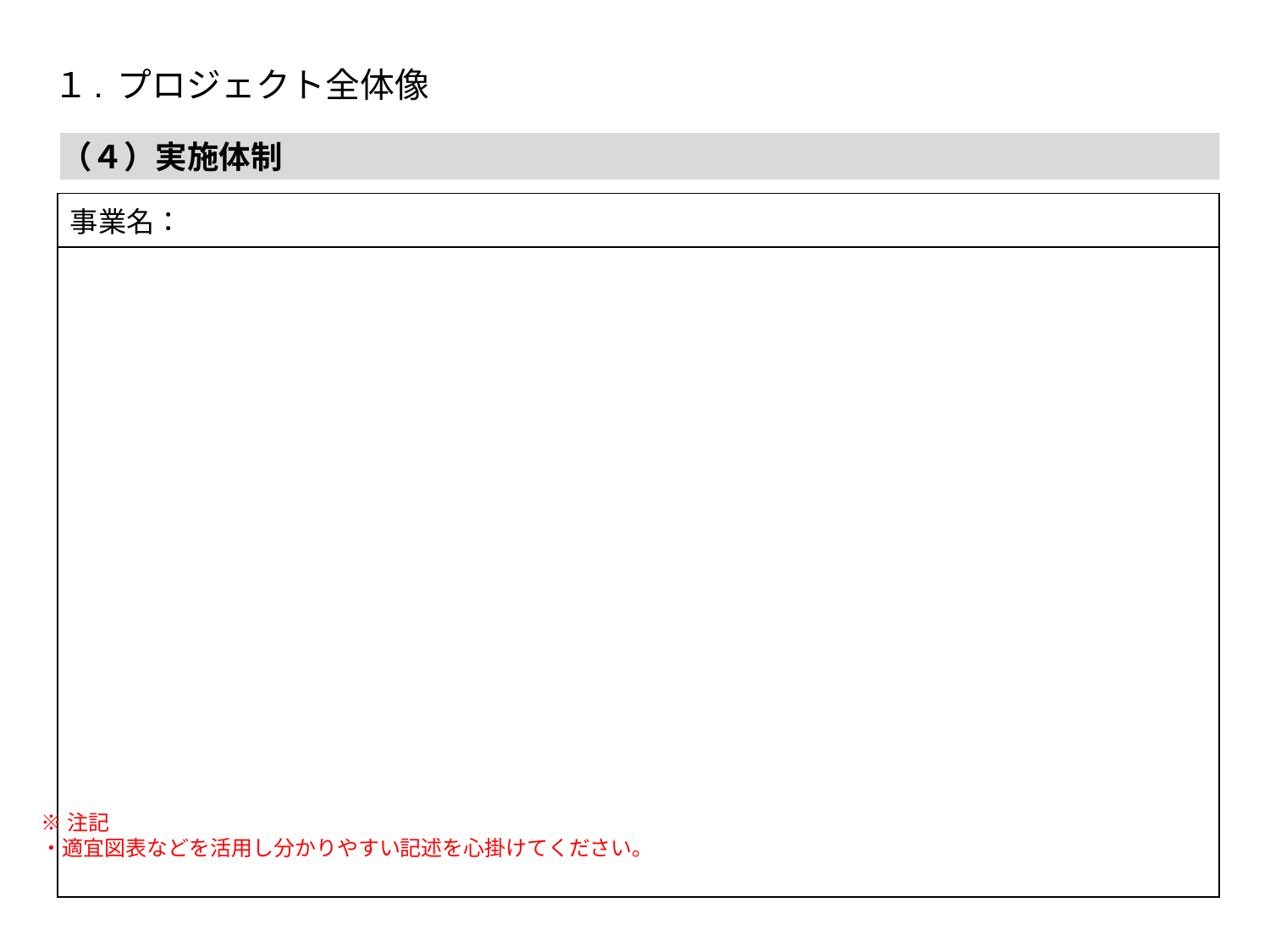

１. プロジェクト全体像
（４）実施体制
| 事業名： |
| --- |
|  |
※注記
・適宜図表などを活用し分かりやすい記述を心掛けてください。